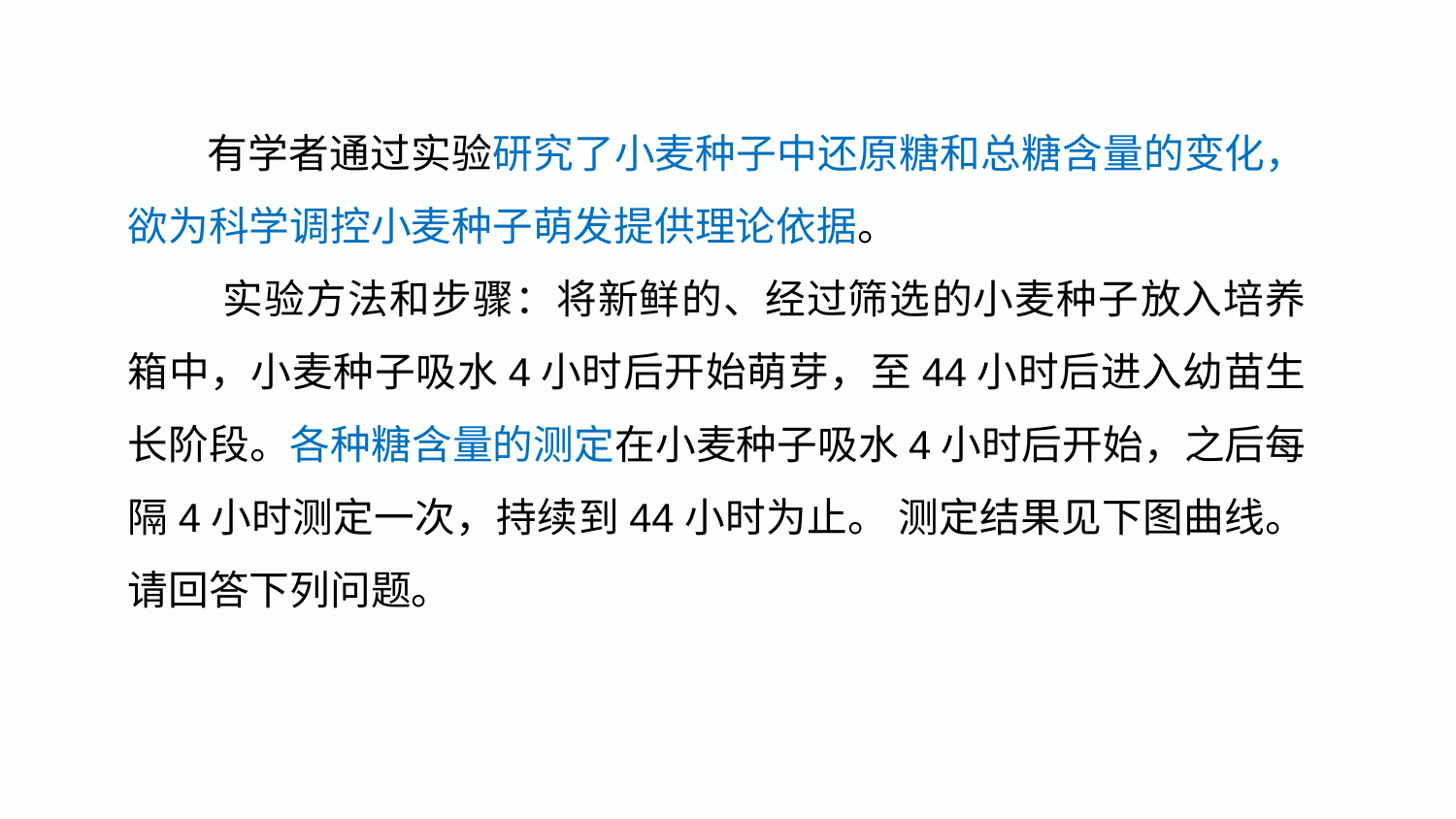

有学者通过实验研究了小麦种子中还原糖和总糖含量的变化，欲为科学调控小麦种子萌发提供理论依据。
   实验方法和步骤：将新鲜的、经过筛选的小麦种子放入培养箱中，小麦种子吸水4小时后开始萌芽，至44小时后进入幼苗生长阶段。各种糖含量的测定在小麦种子吸水4小时后开始，之后每隔4小时测定一次，持续到44小时为止。 测定结果见下图曲线。请回答下列问题。